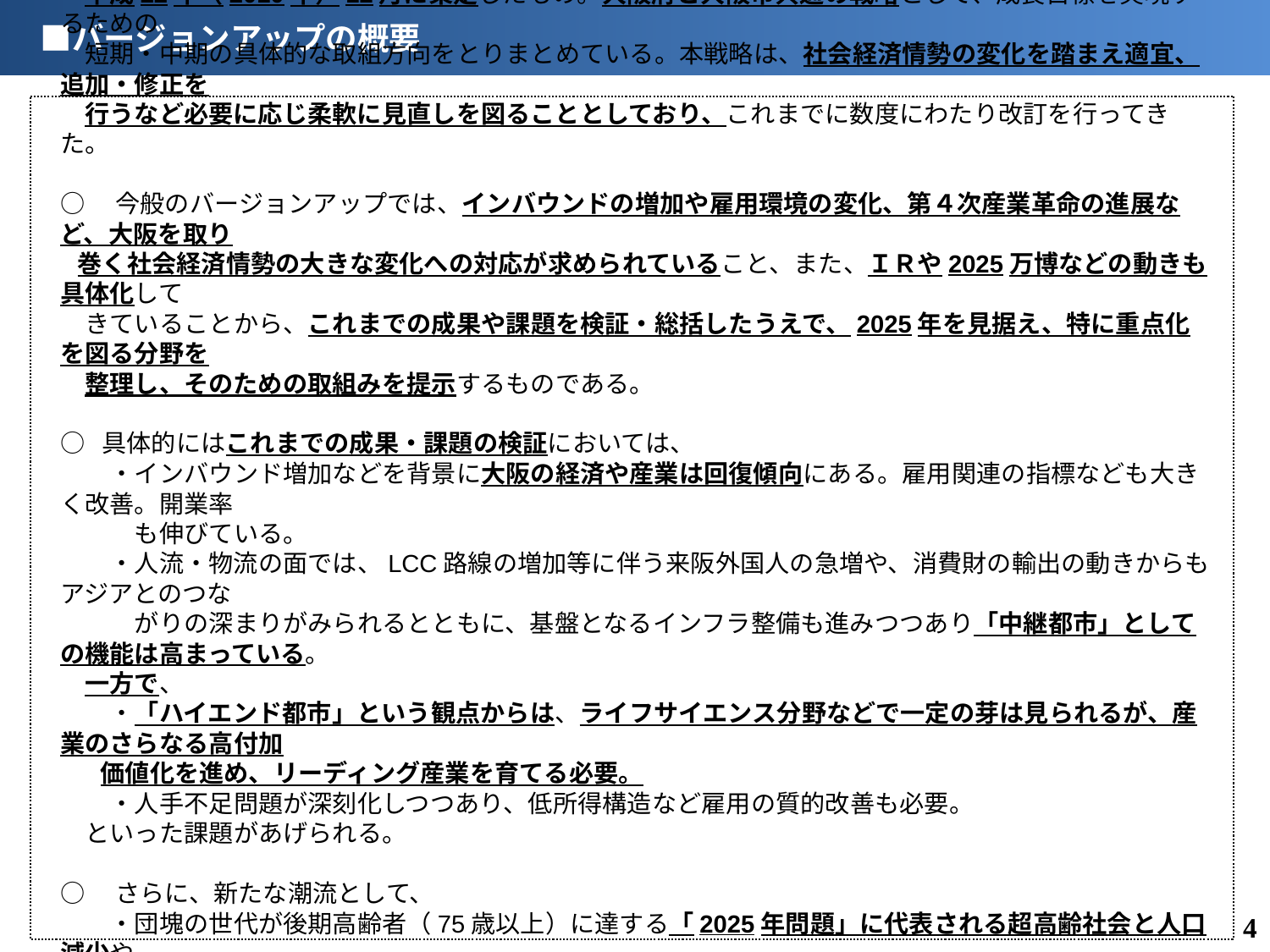

■バージョンアップの概要
○　「大阪の成長戦略」は、大阪を新たな成長軌道に乗せるため、概ね2020年までの10年間の成長目標を掲げ、
　平成22年（2010年）12月に策定したもの。大阪府と大阪市共通の戦略として、成長目標を実現するための
　短期・中期の具体的な取組方向をとりまとめている。本戦略は、社会経済情勢の変化を踏まえ適宜、追加・修正を
　行うなど必要に応じ柔軟に見直しを図ることとしており、これまでに数度にわたり改訂を行ってきた。

○　今般のバージョンアップでは、インバウンドの増加や雇用環境の変化、第４次産業革命の進展など、大阪を取り
  巻く社会経済情勢の大きな変化への対応が求められていること、また、ＩＲや2025万博などの動きも具体化して
　きていることから、これまでの成果や課題を検証・総括したうえで、2025年を見据え、特に重点化を図る分野を
　整理し、そのための取組みを提示するものである。

○  具体的にはこれまでの成果・課題の検証においては、
　　・インバウンド増加などを背景に大阪の経済や産業は回復傾向にある。雇用関連の指標なども大きく改善。開業率
　　　も伸びている。
　　・人流・物流の面では、LCC路線の増加等に伴う来阪外国人の急増や、消費財の輸出の動きからもアジアとのつな
　　　がりの深まりがみられるとともに、基盤となるインフラ整備も進みつつあり「中継都市」としての機能は高まっている。
　一方で、
　　・「ハイエンド都市」という観点からは、ライフサイエンス分野などで一定の芽は見られるが、産業のさらなる高付加
      価値化を進め、リーディング産業を育てる必要。
　　・人手不足問題が深刻化しつつあり、低所得構造など雇用の質的改善も必要。
　といった課題があげられる。

○　さらに、新たな潮流として、
　　・団塊の世代が後期高齢者（75歳以上）に達する「2025年問題」に代表される超高齢社会と人口減少や
　　　「第4次産業革命」といわれるグローバルでの技術革命による産業・就業構造の大きな変化が確実に見込まれ、
　　・今後は、東京オリンピック・パラリンピックなどの開催や、IR、2025日本万国博覧会の実現といった、経済社会に
　　　大きなインパクトを与えるプロジェクトも予定されている。
4